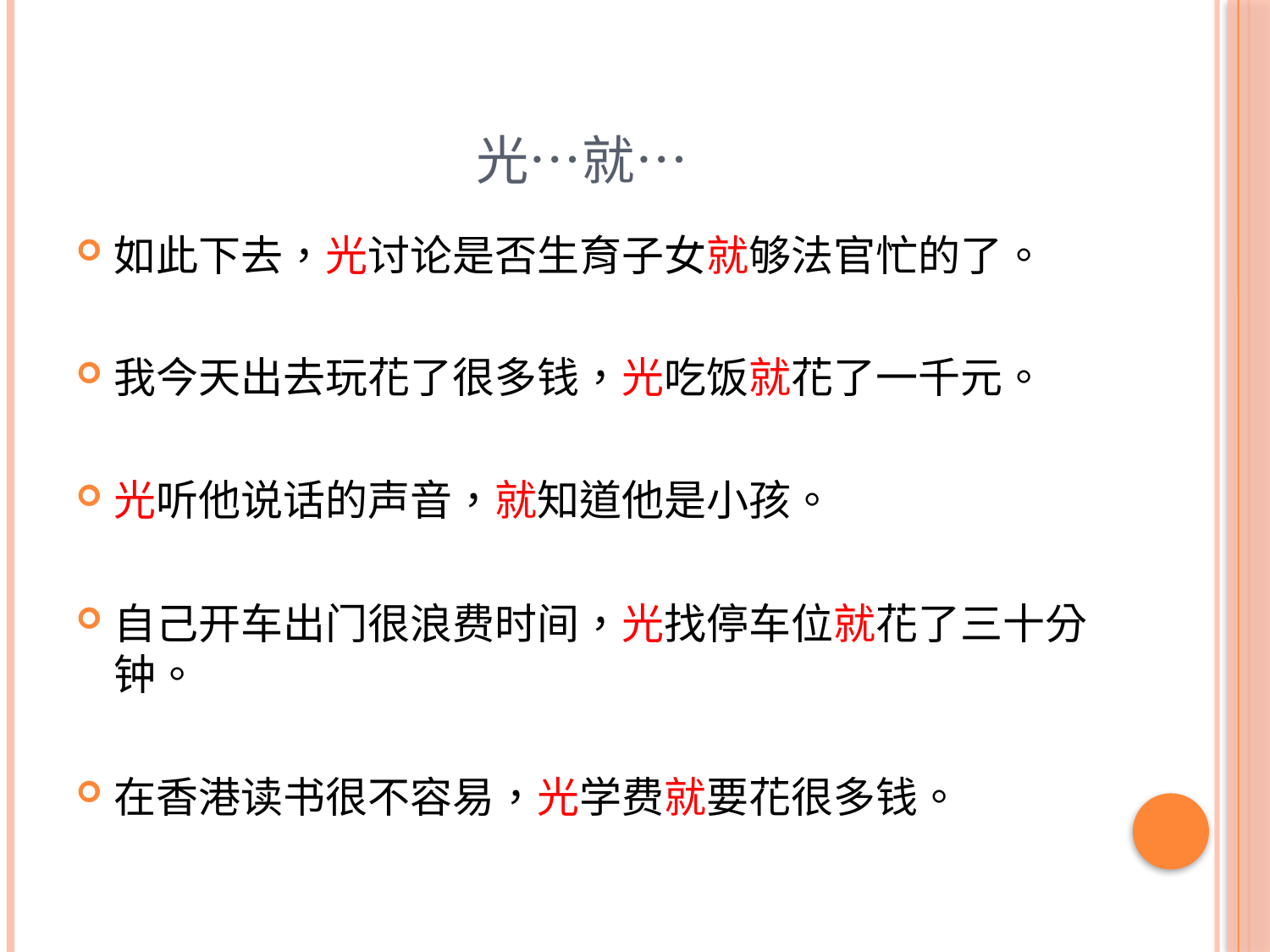

# 光…就…
如此下去，光讨论是否生育子女就够法官忙的了。

我今天出去玩花了很多钱，光吃饭就花了一千元。

光听他说话的声音，就知道他是小孩。

自己开车出门很浪费时间，光找停车位就花了三十分钟。

在香港读书很不容易，光学费就要花很多钱。